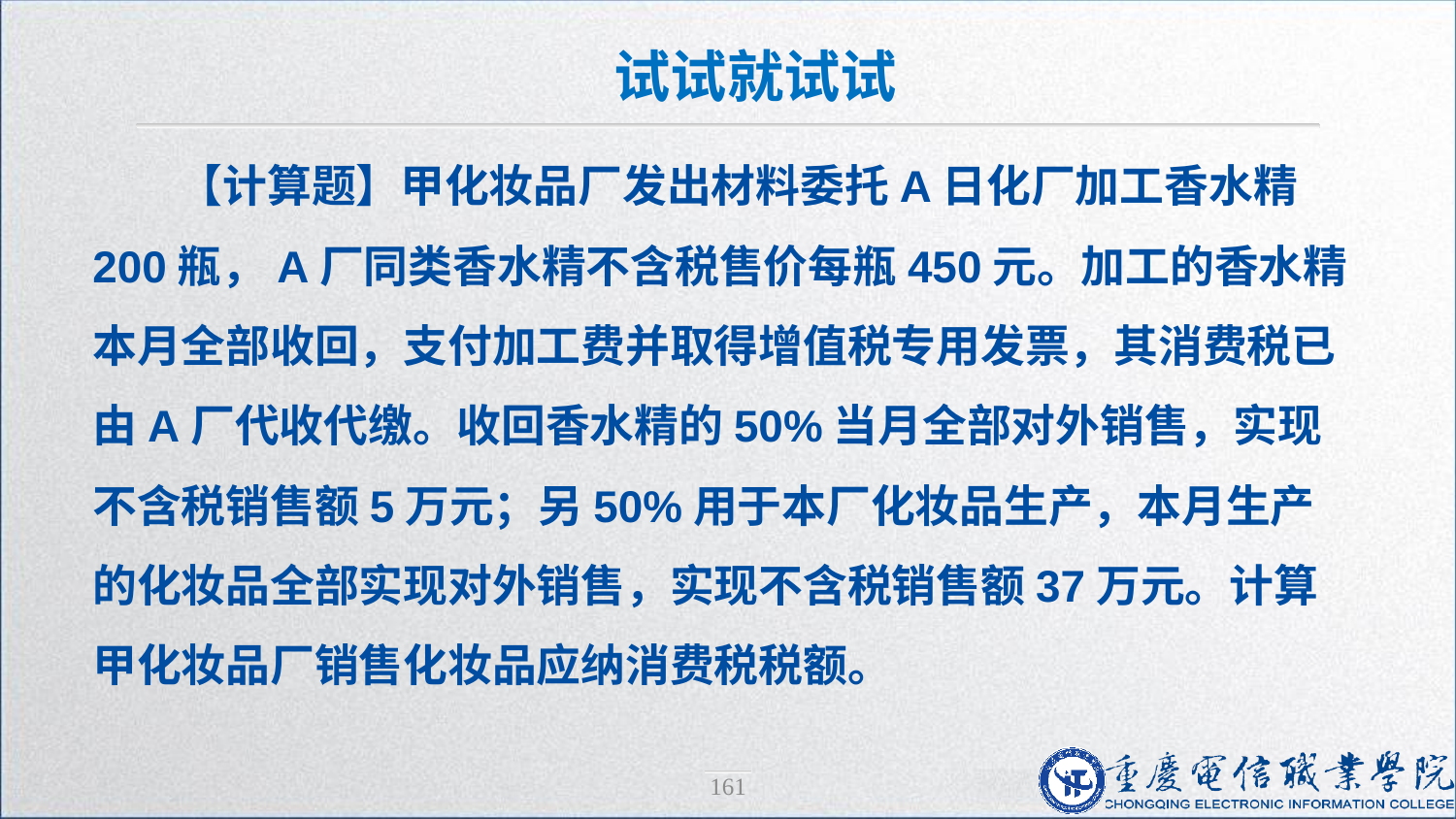

试试就试试
【计算题】甲化妆品厂发出材料委托A日化厂加工香水精200瓶，A厂同类香水精不含税售价每瓶450元。加工的香水精本月全部收回，支付加工费并取得增值税专用发票，其消费税已由A厂代收代缴。收回香水精的50%当月全部对外销售，实现不含税销售额5万元；另50%用于本厂化妆品生产，本月生产的化妆品全部实现对外销售，实现不含税销售额37万元。计算甲化妆品厂销售化妆品应纳消费税税额。

161